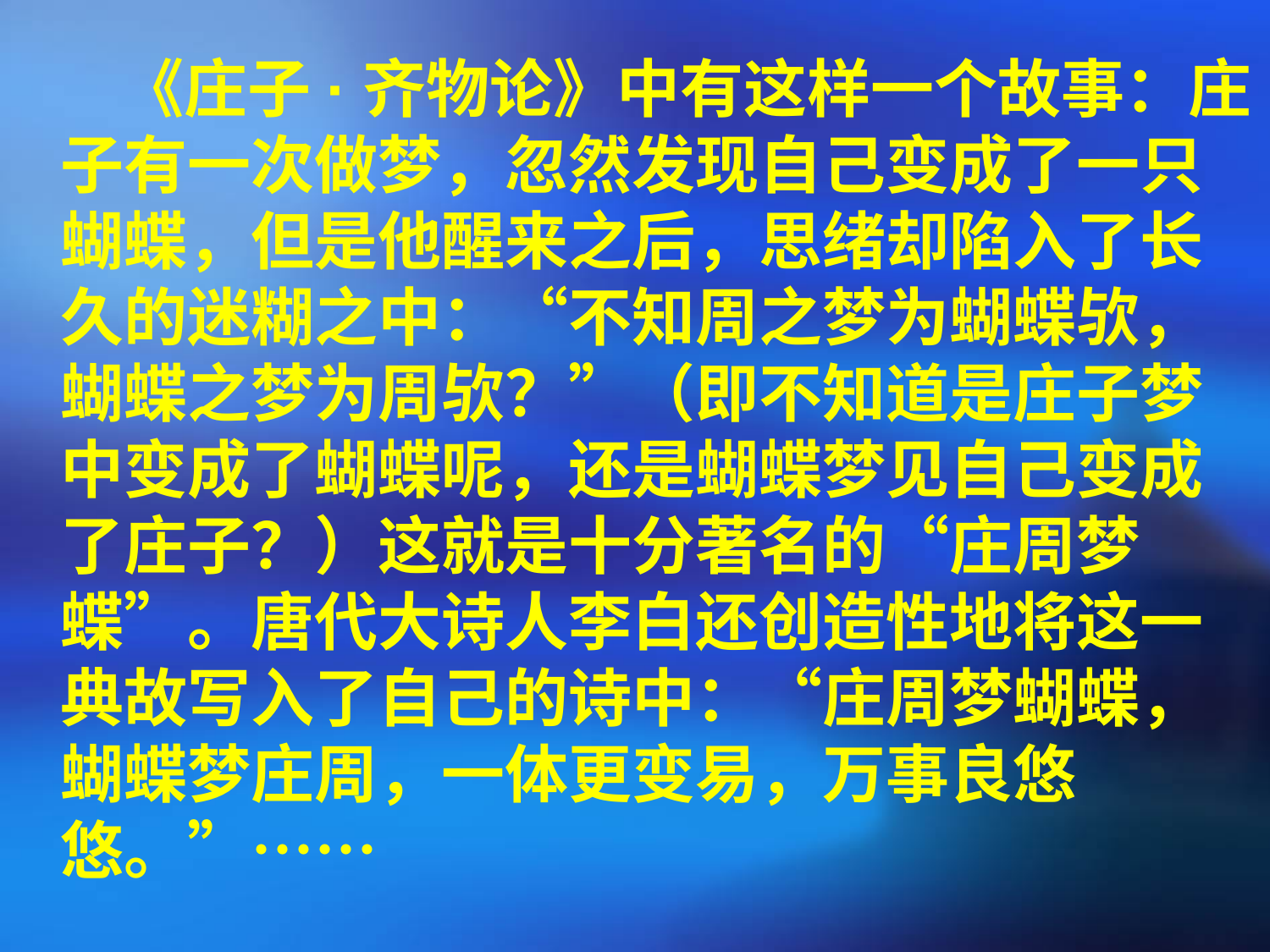

《庄子·齐物论》中有这样一个故事：庄子有一次做梦，忽然发现自己变成了一只蝴蝶，但是他醒来之后，思绪却陷入了长久的迷糊之中：“不知周之梦为蝴蝶欤，蝴蝶之梦为周欤？”（即不知道是庄子梦中变成了蝴蝶呢，还是蝴蝶梦见自己变成了庄子？）这就是十分著名的“庄周梦蝶”。唐代大诗人李白还创造性地将这一典故写入了自己的诗中：“庄周梦蝴蝶，蝴蝶梦庄周，一体更变易，万事良悠悠。”……